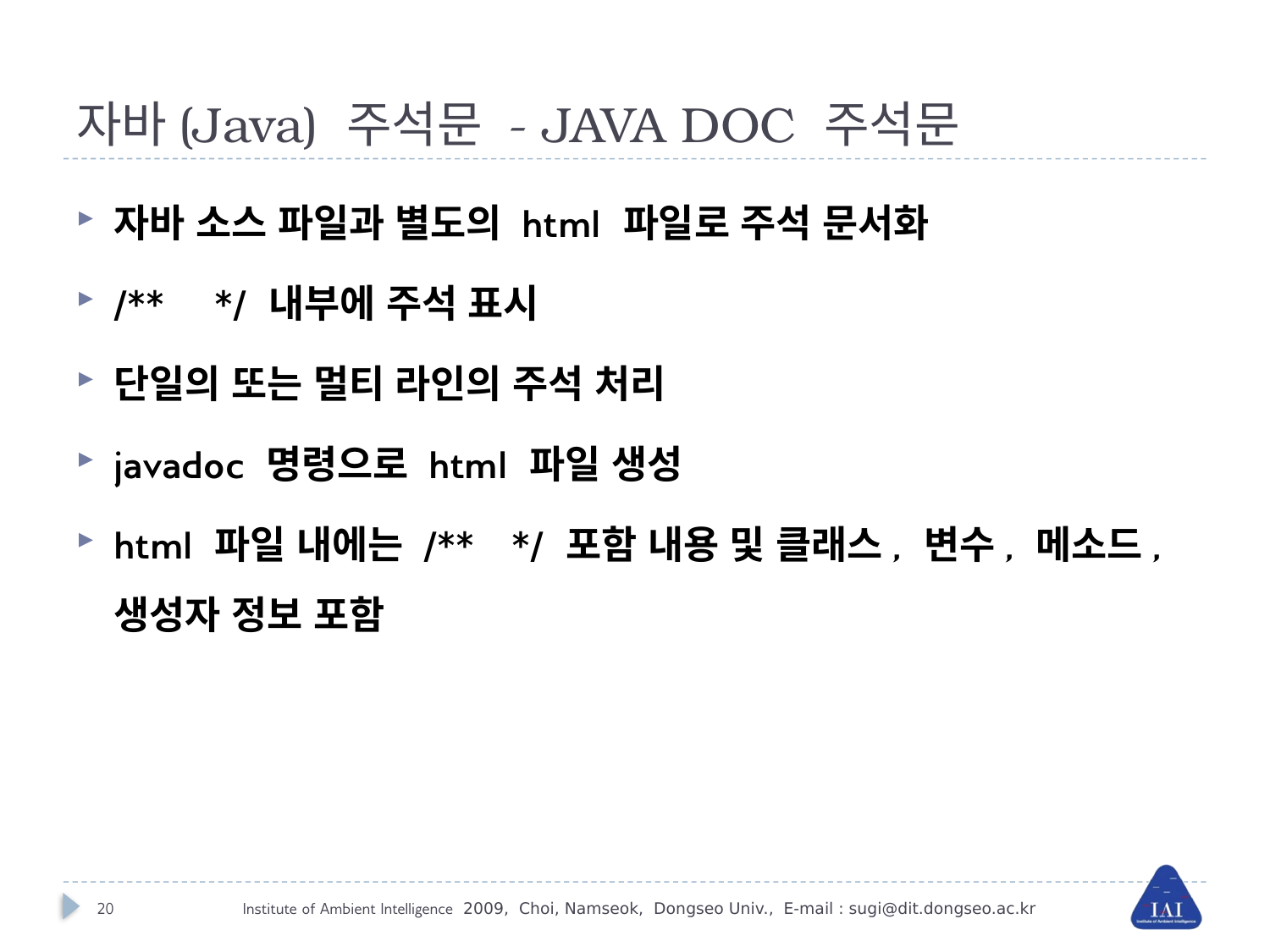

# 자바(Java) 주석문 - JAVA DOC 주석문
자바 소스 파일과 별도의 html 파일로 주석 문서화
/**    */ 내부에 주석 표시
단일의 또는 멀티 라인의 주석 처리
javadoc 명령으로 html 파일 생성
html 파일 내에는 /**   */ 포함 내용 및 클래스, 변수, 메소드, 생성자 정보 포함